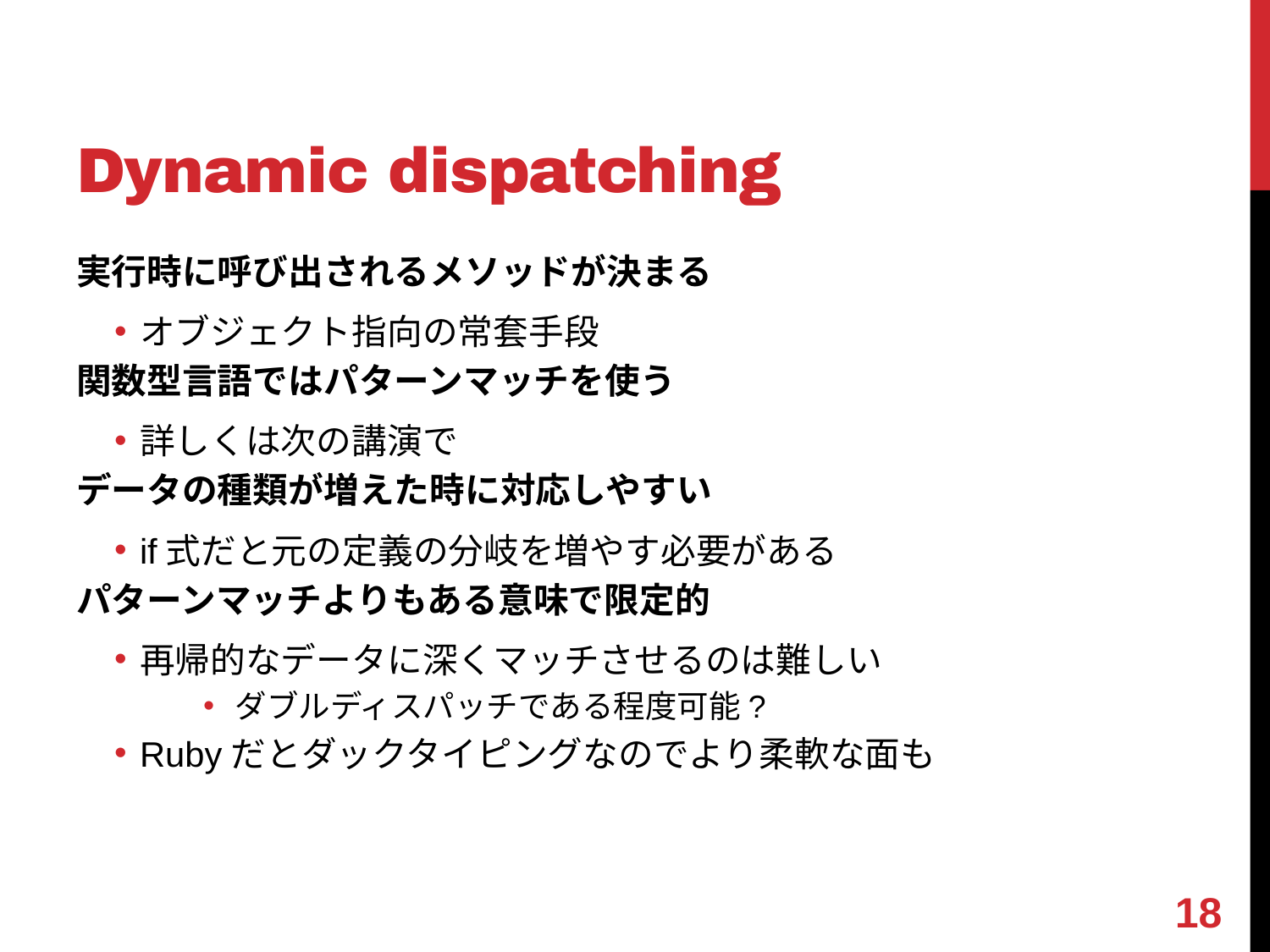

# Dynamic dispatching
実行時に呼び出されるメソッドが決まる
オブジェクト指向の常套手段
関数型言語ではパターンマッチを使う
詳しくは次の講演で
データの種類が増えた時に対応しやすい
if式だと元の定義の分岐を増やす必要がある
パターンマッチよりもある意味で限定的
再帰的なデータに深くマッチさせるのは難しい
ダブルディスパッチである程度可能?
Rubyだとダックタイピングなのでより柔軟な面も
18